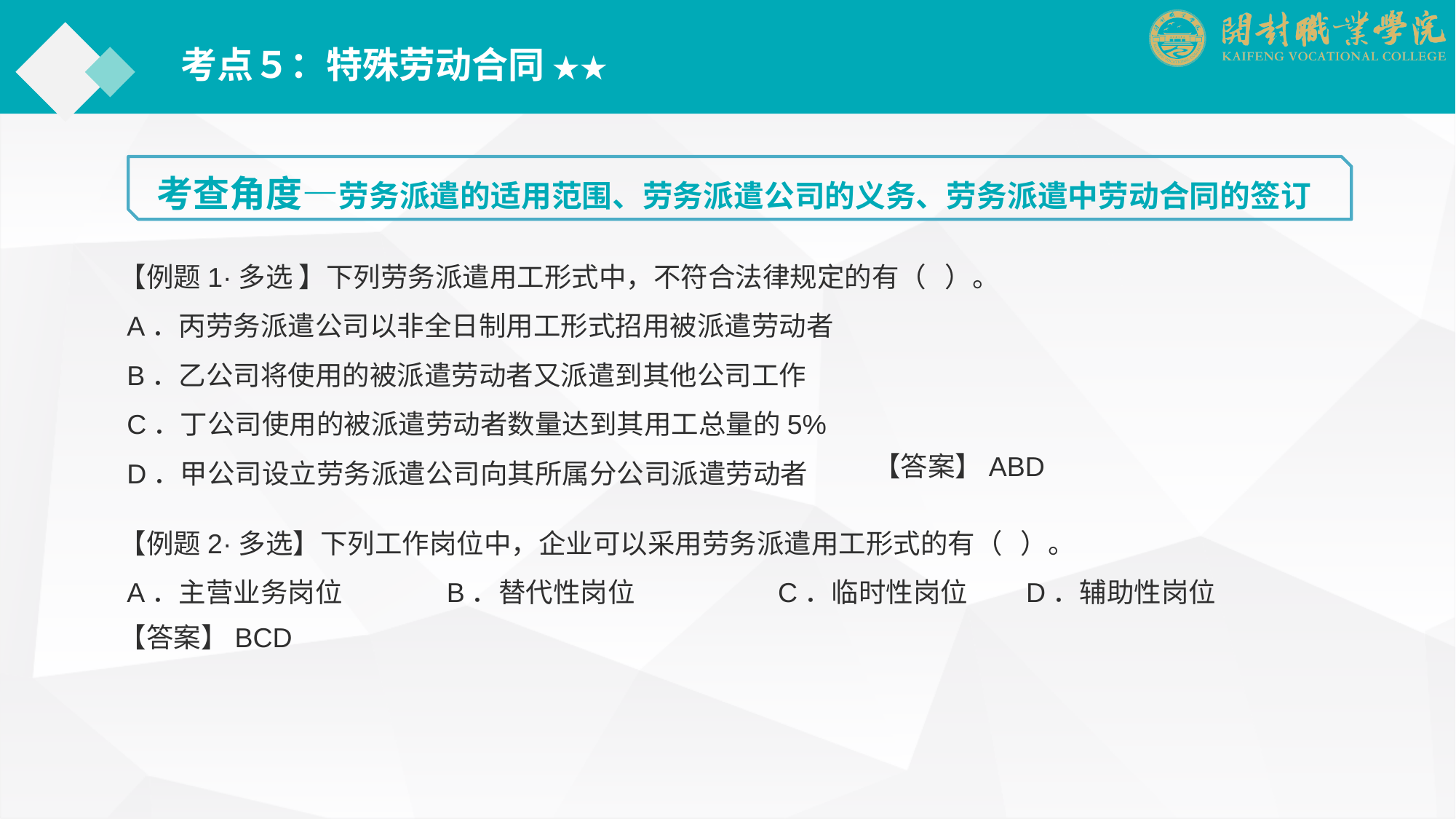

考点５：特殊劳动合同 ★★

考查角度—劳务派遣的适用范围、劳务派遣公司的义务、劳务派遣中劳动合同的签订
【例题1·多选 】下列劳务派遣用工形式中，不符合法律规定的有（   ）。
 A．丙劳务派遣公司以非全日制用工形式招用被派遣劳动者
 B．乙公司将使用的被派遣劳动者又派遣到其他公司工作
 C．丁公司使用的被派遣劳动者数量达到其用工总量的5%
 D．甲公司设立劳务派遣公司向其所属分公司派遣劳动者
【答案】ABD
【例题2·多选】下列工作岗位中，企业可以采用劳务派遣用工形式的有（   ）。
 A．主营业务岗位	B．替代性岗位　　　　　C．临时性岗位	　D．辅助性岗位
【答案】BCD